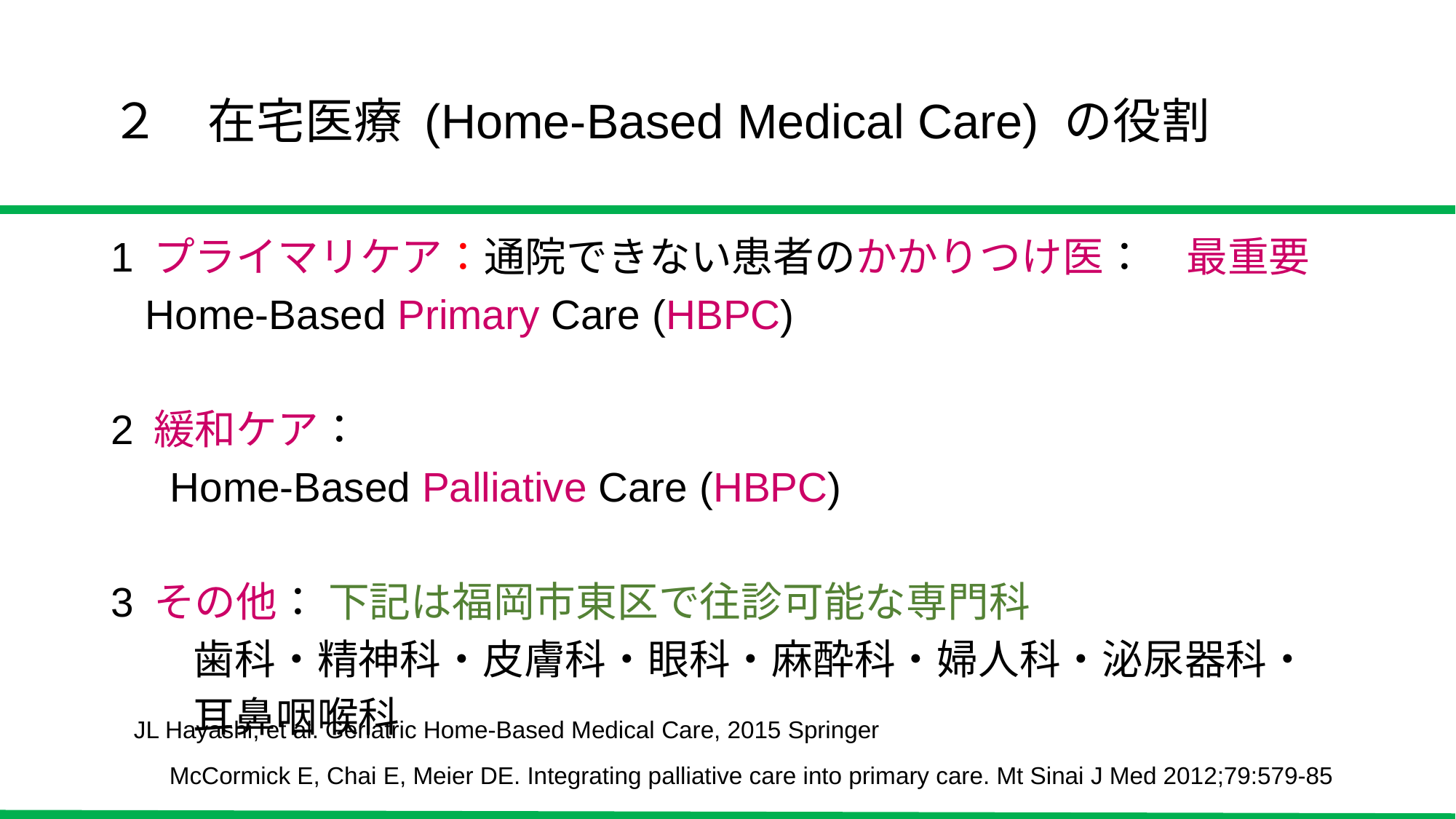

# ２　在宅医療 (Home-Based Medical Care) の役割
1 プライマリケア：通院できない患者のかかりつけ医：　最重要
   Home-Based Primary Care (HBPC)

2 緩和ケア：
　 Home-Based Palliative Care (HBPC)

3 その他： 下記は福岡市東区で往診可能な専門科
　　歯科・精神科・皮膚科・眼科・麻酔科・婦人科・泌尿器科・
　　耳鼻咽喉科

JL Hayashi, et al. Geriatric Home-Based Medical Care, 2015 Springer
McCormick E, Chai E, Meier DE. Integrating palliative care into primary care. Mt Sinai J Med 2012;79:579-85